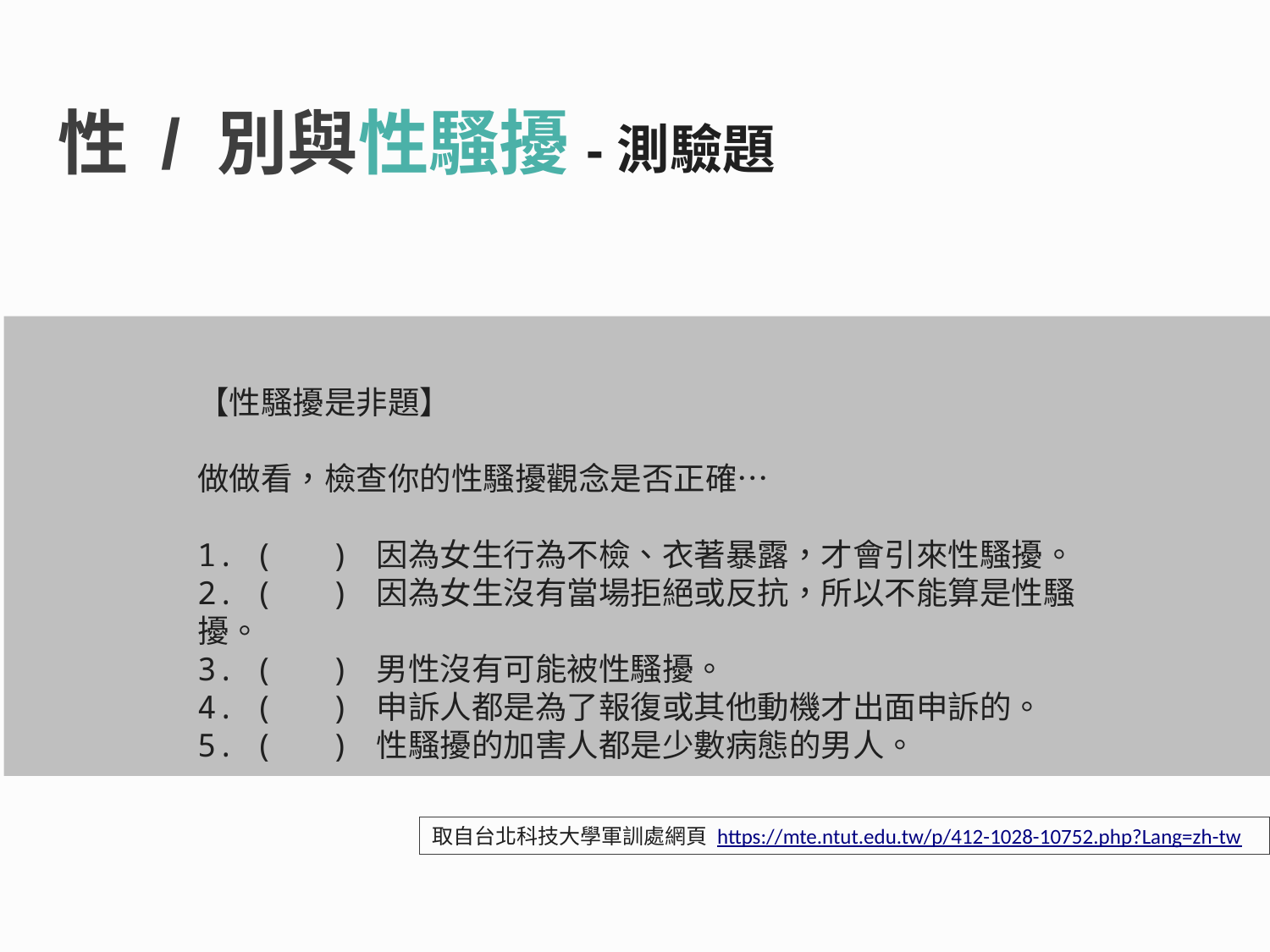

# 性 / 別與性騷擾-測驗題

【性騷擾是非題】

做做看，檢查你的性騷擾觀念是否正確…

1. (   ) 因為女生行為不檢、衣著暴露，才會引來性騷擾。
2. (   ) 因為女生沒有當場拒絕或反抗，所以不能算是性騷擾。
3. (   ) 男性沒有可能被性騷擾。
4. (   ) 申訴人都是為了報復或其他動機才出面申訴的。
5. (   ) 性騷擾的加害人都是少數病態的男人。
取自台北科技大學軍訓處網頁 https://mte.ntut.edu.tw/p/412-1028-10752.php?Lang=zh-tw